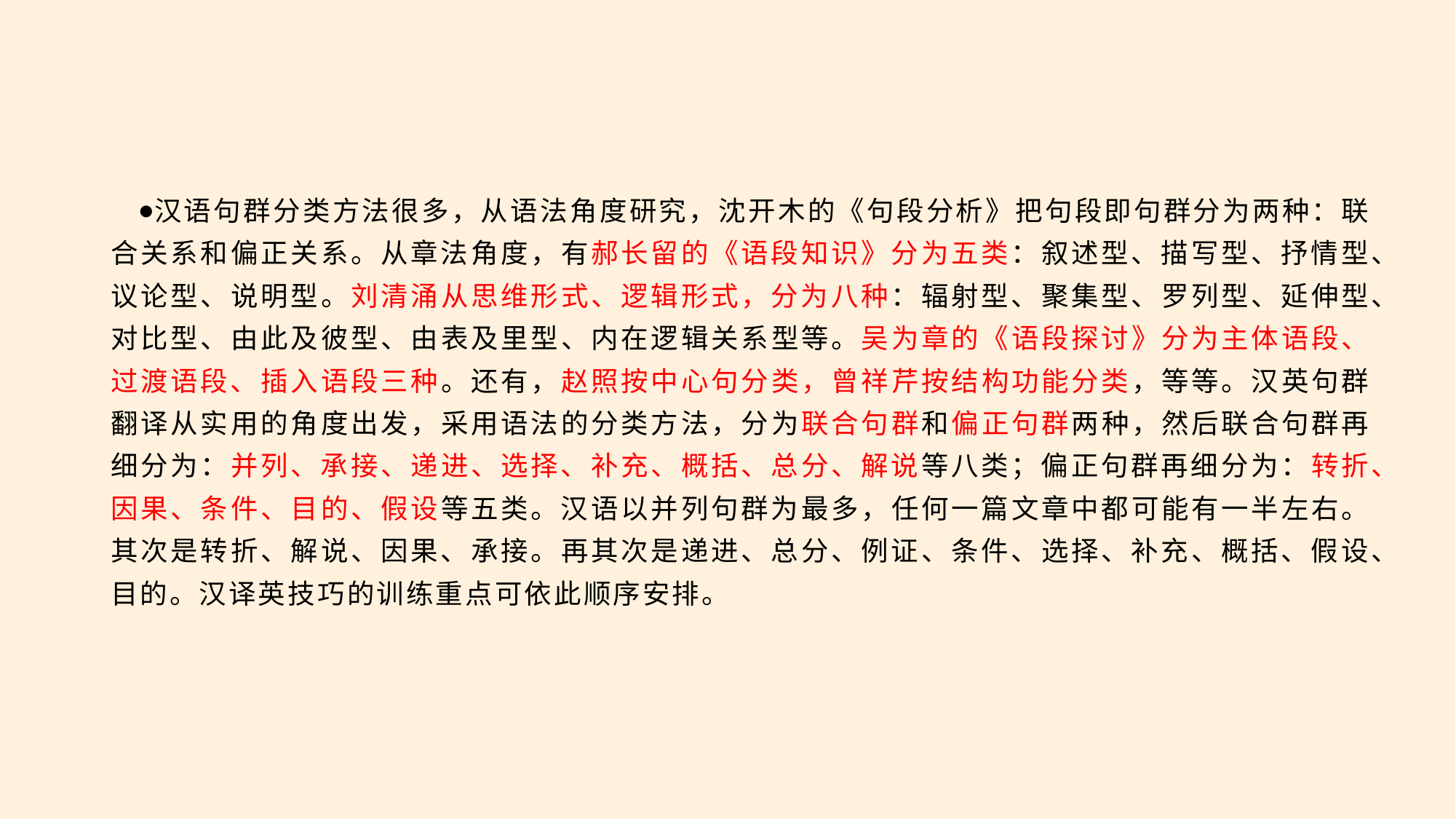

#
汉语句群分类方法很多，从语法角度研究，沈开木的《句段分析》把句段即句群分为两种：联合关系和偏正关系。从章法角度，有郝长留的《语段知识》分为五类：叙述型、描写型、抒情型、议论型、说明型。刘清涌从思维形式、逻辑形式，分为八种：辐射型、聚集型、罗列型、延伸型、对比型、由此及彼型、由表及里型、内在逻辑关系型等。吴为章的《语段探讨》分为主体语段、过渡语段、插入语段三种。还有，赵照按中心句分类，曾祥芹按结构功能分类，等等。汉英句群翻译从实用的角度出发，采用语法的分类方法，分为联合句群和偏正句群两种，然后联合句群再细分为：并列、承接、递进、选择、补充、概括、总分、解说等八类；偏正句群再细分为：转折、因果、条件、目的、假设等五类。汉语以并列句群为最多，任何一篇文章中都可能有一半左右。其次是转折、解说、因果、承接。再其次是递进、总分、例证、条件、选择、补充、概括、假设、目的。汉译英技巧的训练重点可依此顺序安排。